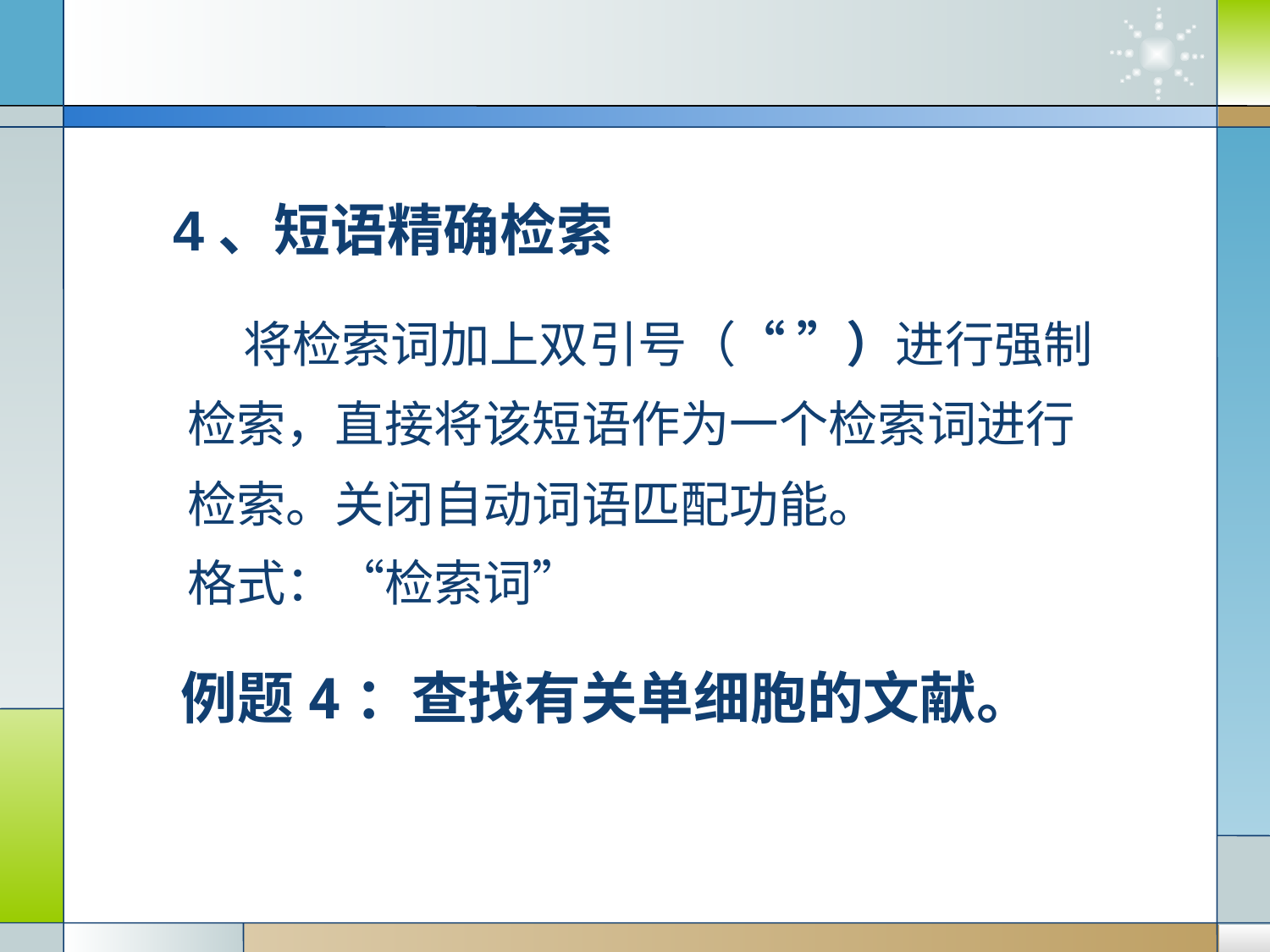

4、短语精确检索
    将检索词加上双引号（“ ”）进行强制检索，直接将该短语作为一个检索词进行检索。关闭自动词语匹配功能。
格式：“检索词”
例题4：查找有关单细胞的文献。